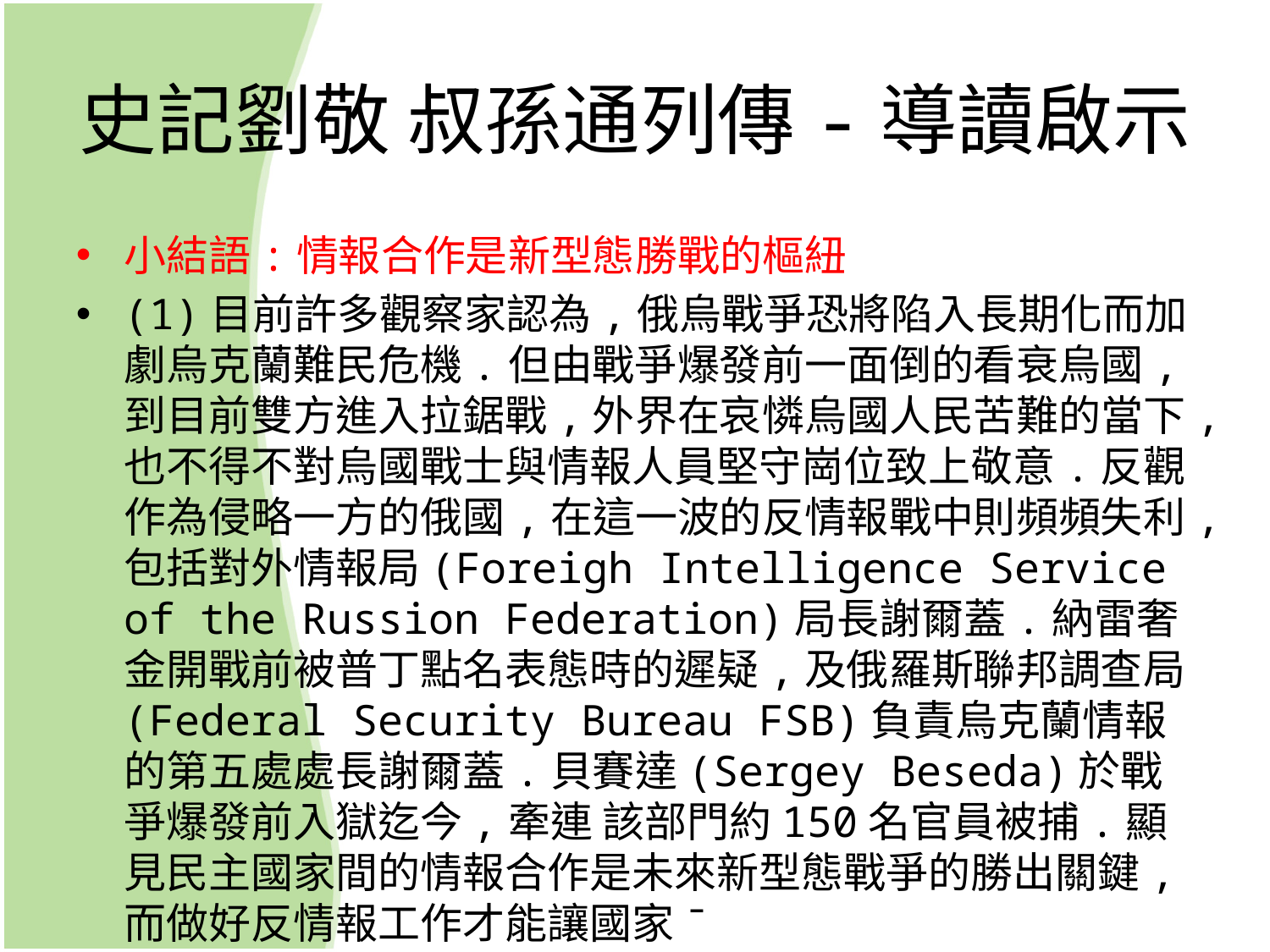

# 史記劉敬 叔孫通列傳-導讀啟示
小結語:情報合作是新型態勝戰的樞紐
(1)目前許多觀察家認為,俄烏戰爭恐將陷入長期化而加劇烏克蘭難民危機.但由戰爭爆發前一面倒的看衰烏國,到目前雙方進入拉鋸戰,外界在哀憐烏國人民苦難的當下,也不得不對烏國戰士與情報人員堅守崗位致上敬意.反觀作為侵略一方的俄國,在這一波的反情報戰中則頻頻失利,包括對外情報局(Foreigh Intelligence Service of the Russion Federation)局長謝爾蓋.納雷奢金開戰前被普丁點名表態時的遲疑,及俄羅斯聯邦調查局(Federal Security Bureau FSB)負責烏克蘭情報的第五處處長謝爾蓋.貝賽達(Sergey Beseda)於戰爭爆發前入獄迄今,牽連 該部門約150名官員被捕.顯見民主國家間的情報合作是未來新型態戰爭的勝出關鍵,而做好反情報工作才能讓國家ˉ